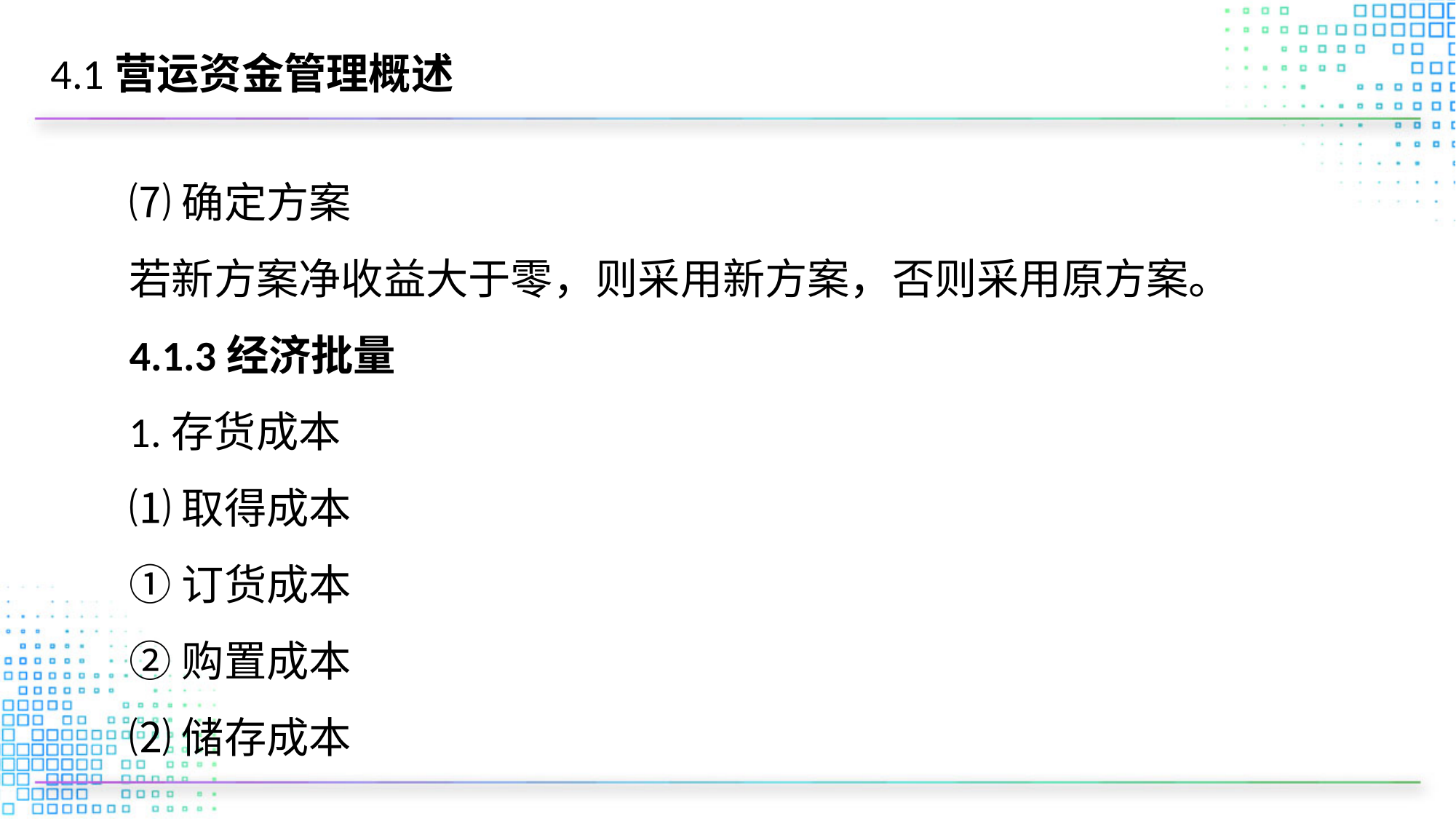

# 4.1营运资金管理概述
⑺确定方案
若新方案净收益大于零，则采用新方案，否则采用原方案。
4.1.3经济批量
1.存货成本
⑴取得成本
①订货成本
②购置成本
⑵储存成本